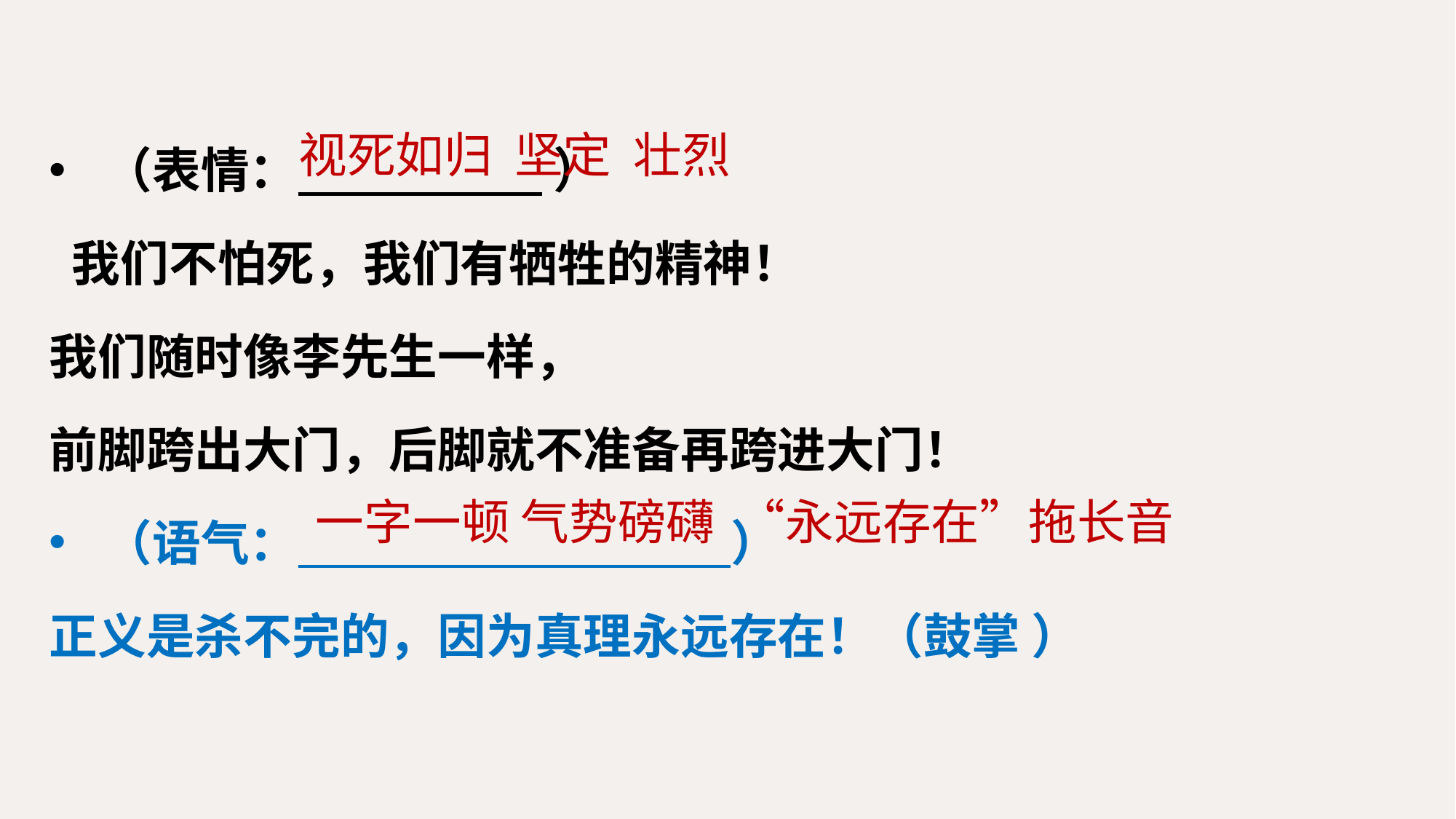

（表情：                       ）
 我们不怕死，我们有牺牲的精神！
我们随时像李先生一样，
前脚跨出大门，后脚就不准备再跨进大门！
（语气：                                       ）
正义是杀不完的，因为真理永远存在！（鼓掌 ）
视死如归  坚定  壮烈
一字一顿 气势磅礴  “永远存在”拖长音